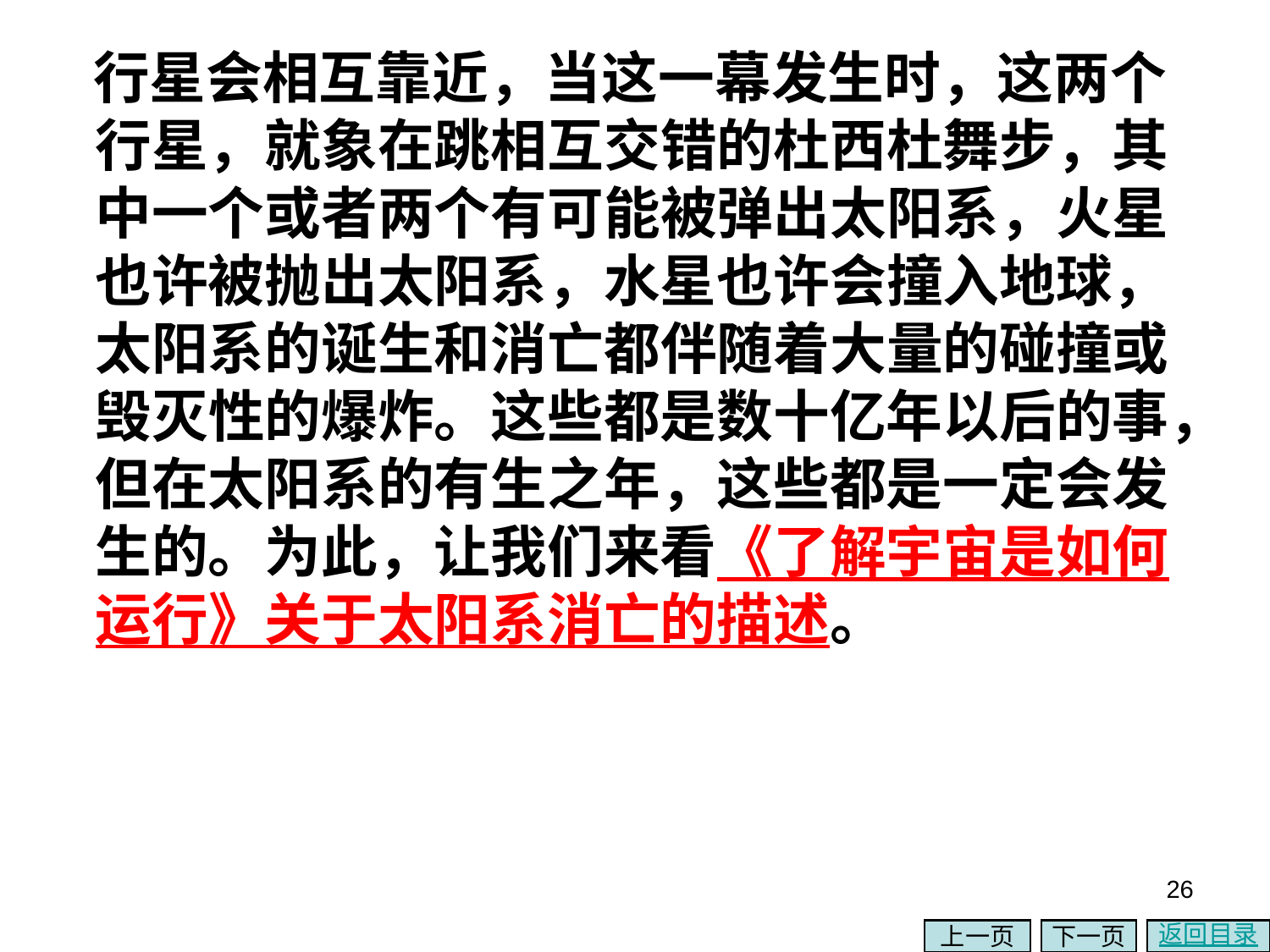

行星会相互靠近，当这一幕发生时，这两个行星，就象在跳相互交错的杜西杜舞步，其中一个或者两个有可能被弹出太阳系，火星也许被抛出太阳系，水星也许会撞入地球，太阳系的诞生和消亡都伴随着大量的碰撞或毁灭性的爆炸。这些都是数十亿年以后的事，但在太阳系的有生之年，这些都是一定会发生的。为此，让我们来看《了解宇宙是如何运行》关于太阳系消亡的描述。

26
上一页
下一页
返回目录